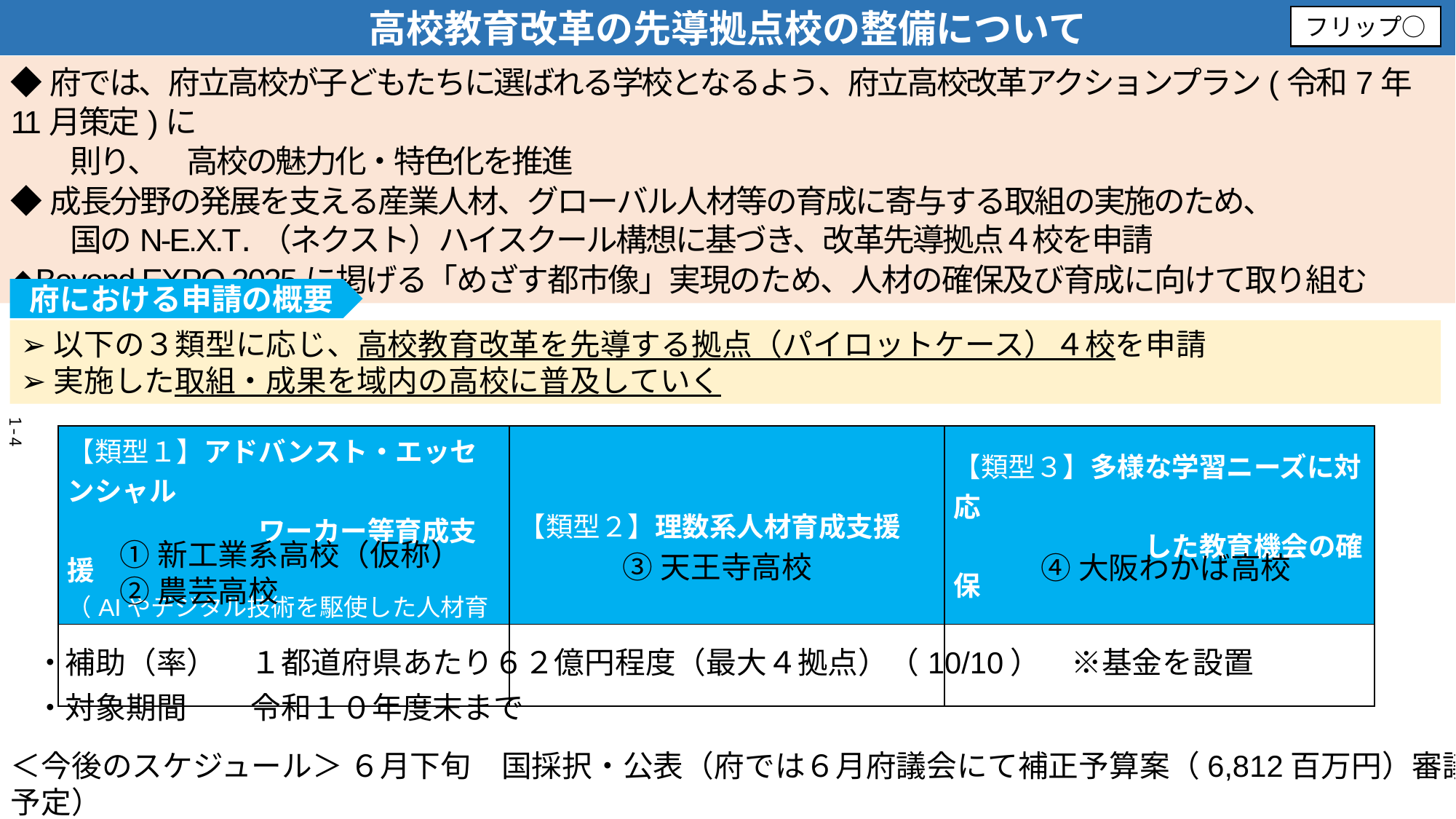

高校教育改革の先導拠点校の整備について
フリップ○
◆府では、府立高校が子どもたちに選ばれる学校となるよう、府立高校改革アクションプラン(令和7年11月策定)に
　　則り、　高校の魅力化・特色化を推進
◆成長分野の発展を支える産業人材、グローバル人材等の育成に寄与する取組の実施のため、
　　国のN-E.X.T.（ネクスト）ハイスクール構想に基づき、改革先導拠点４校を申請
◆Beyond EXPO 2025に掲げる「めざす都市像」実現のため、人材の確保及び育成に向けて取り組む
府における申請の概要
➢以下の３類型に応じ、高校教育改革を先導する拠点（パイロットケース）４校を申請
➢実施した取組・成果を域内の高校に普及していく
| 【類型１】アドバンスト・エッセンシャル 　　　　　　　ワーカー等育成支援 （AIやデジタル技術を駆使した人材育成） | 【類型２】理数系人材育成支援 | 【類型３】多様な学習ニーズに対応 　　　　　　　した教育機会の確保 |
| --- | --- | --- |
|  |  |  |
1-4
①新工業系高校（仮称）
②農芸高校
③天王寺高校
④大阪わかば高校
|  |  |
| --- | --- |
| ・補助（率） | １都道府県あたり６２億円程度（最大４拠点）（10/10）　※基金を設置 |
| ・対象期間 | 令和１０年度末まで |
＜今後のスケジュール＞ ６月下旬　国採択・公表（府では６月府議会にて補正予算案（6,812百万円）審議予定）